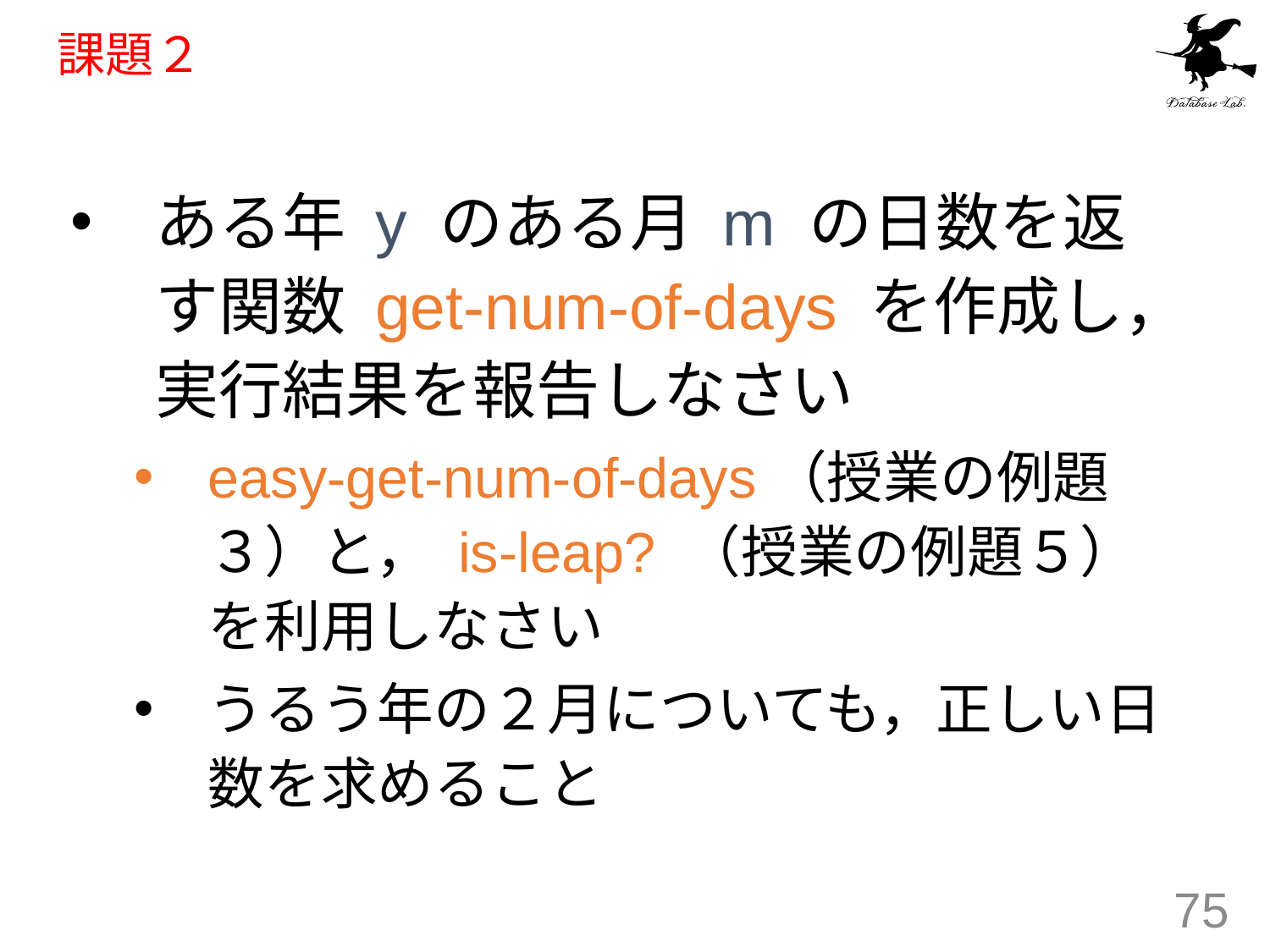

# 課題２
ある年 y のある月 m の日数を返す関数 get-num-of-days を作成し，実行結果を報告しなさい
easy-get-num-of-days（授業の例題３）と， is-leap? （授業の例題５）を利用しなさい
うるう年の２月についても，正しい日数を求めること
75